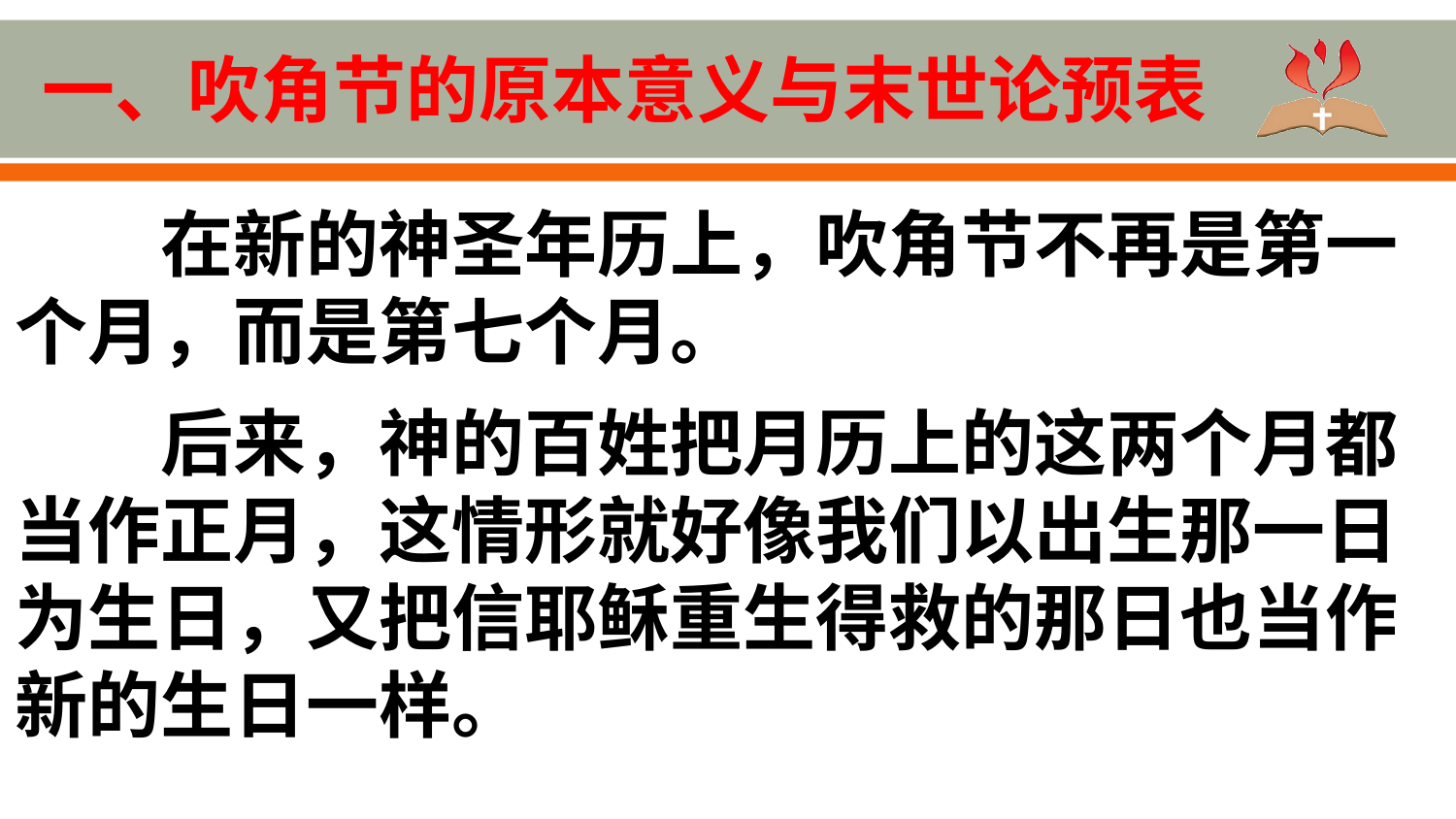

# 一、吹角节的原本意义与末世论预表
在新的神圣年历上，吹角节不再是第一个月，而是第七个月。
后来，神的百姓把月历上的这两个月都当作正月，这情形就好像我们以出生那一日为生日，又把信耶稣重生得救的那日也当作新的生日一样。